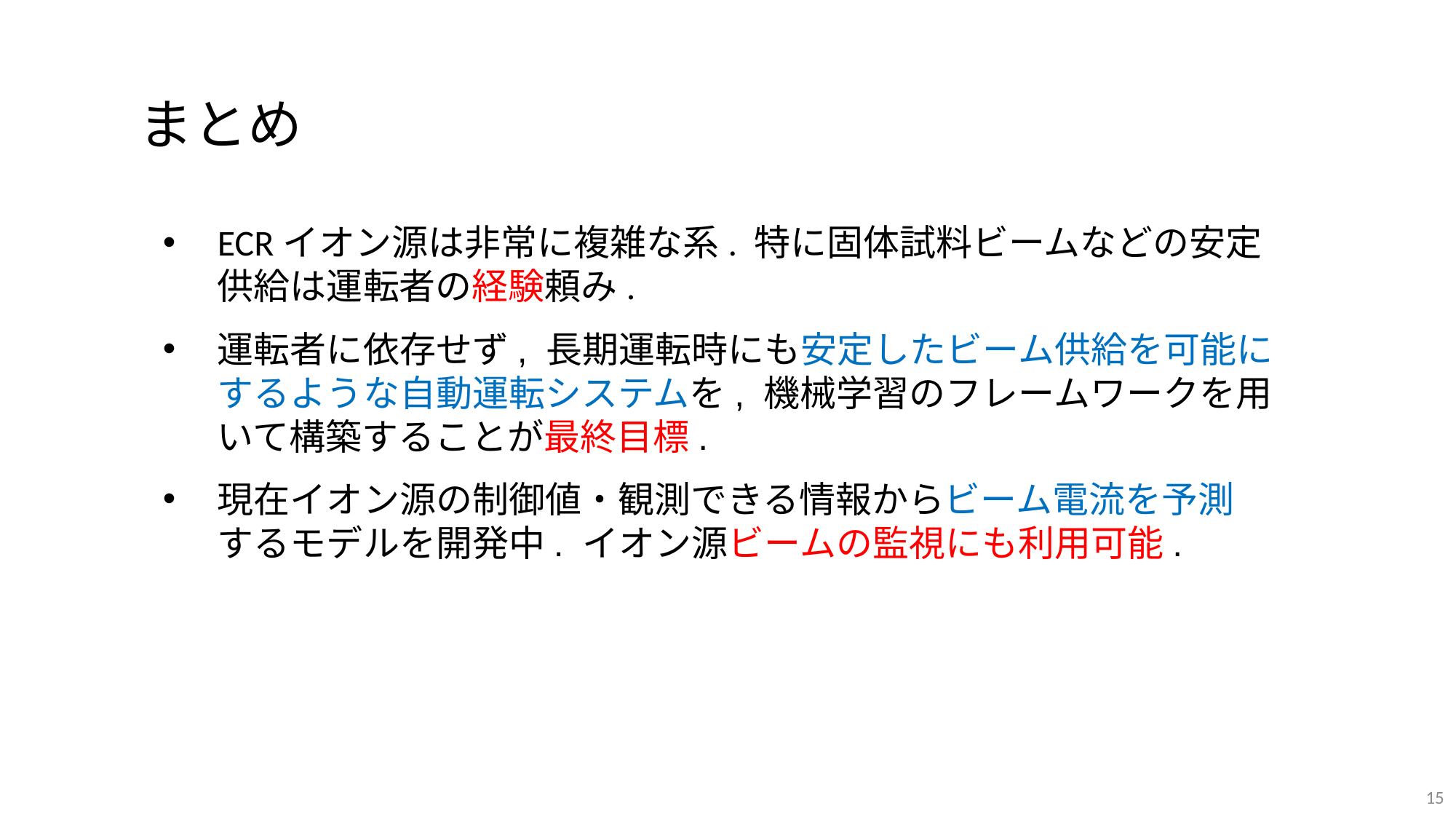

まとめ
ECRイオン源は非常に複雑な系. 特に固体試料ビームなどの安定
供給は運転者の経験頼み.

運転者に依存せず, 長期運転時にも安定したビーム供給を可能にするような自動運転システムを, 機械学習のフレームワークを用いて構築することが最終目標.

現在イオン源の制御値・観測できる情報からビーム電流を予測
するモデルを開発中. イオン源ビームの監視にも利用可能.
15